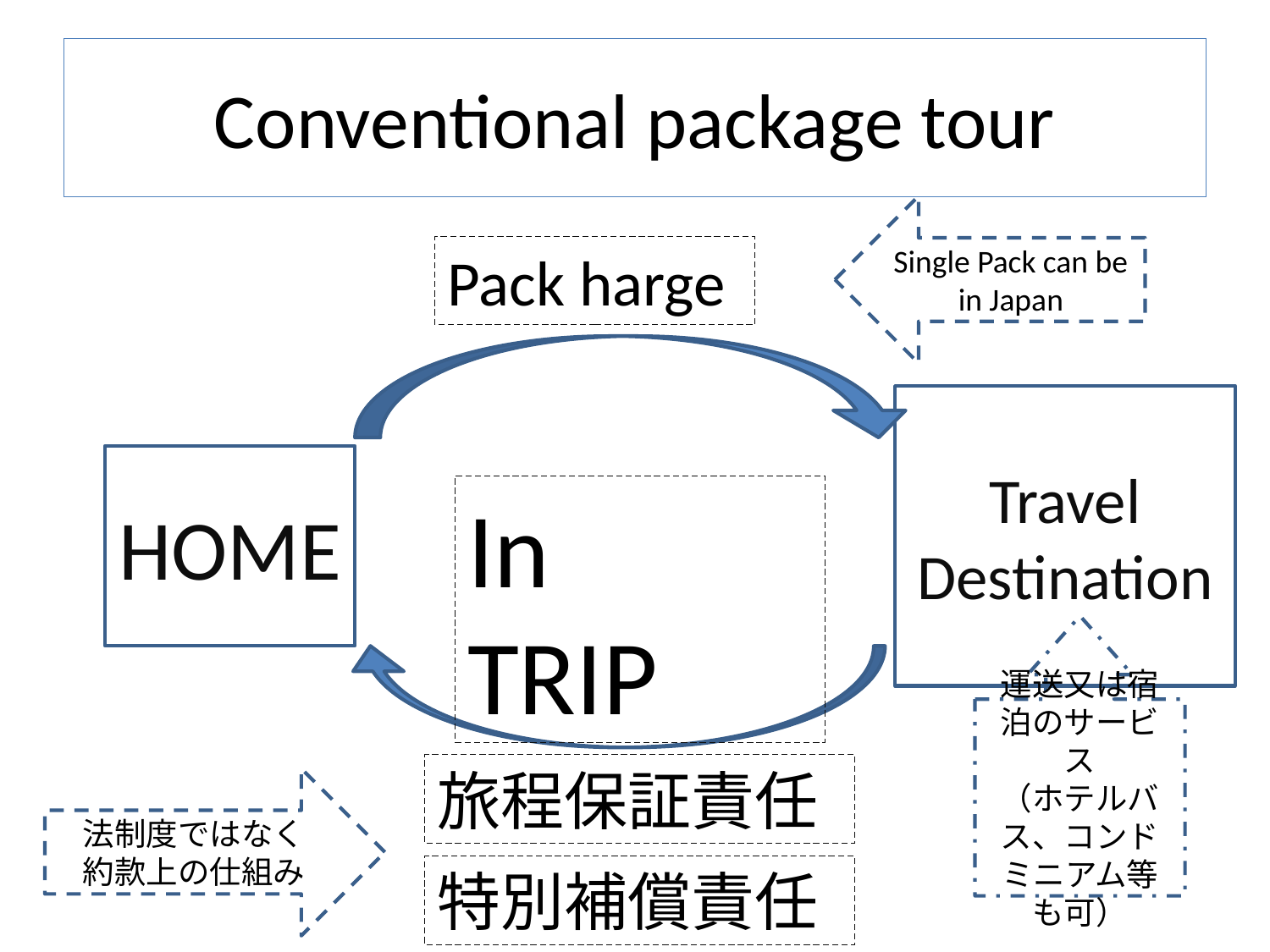

# Conventional package tour
Single Pack can be in Japan
Pack harge

Travel
Destination
HOME
In　TRIP
運送又は宿泊のサービス
（ホテルバス、コンドミニアム等も可）

旅程保証責任
法制度ではなく
約款上の仕組み
特別補償責任